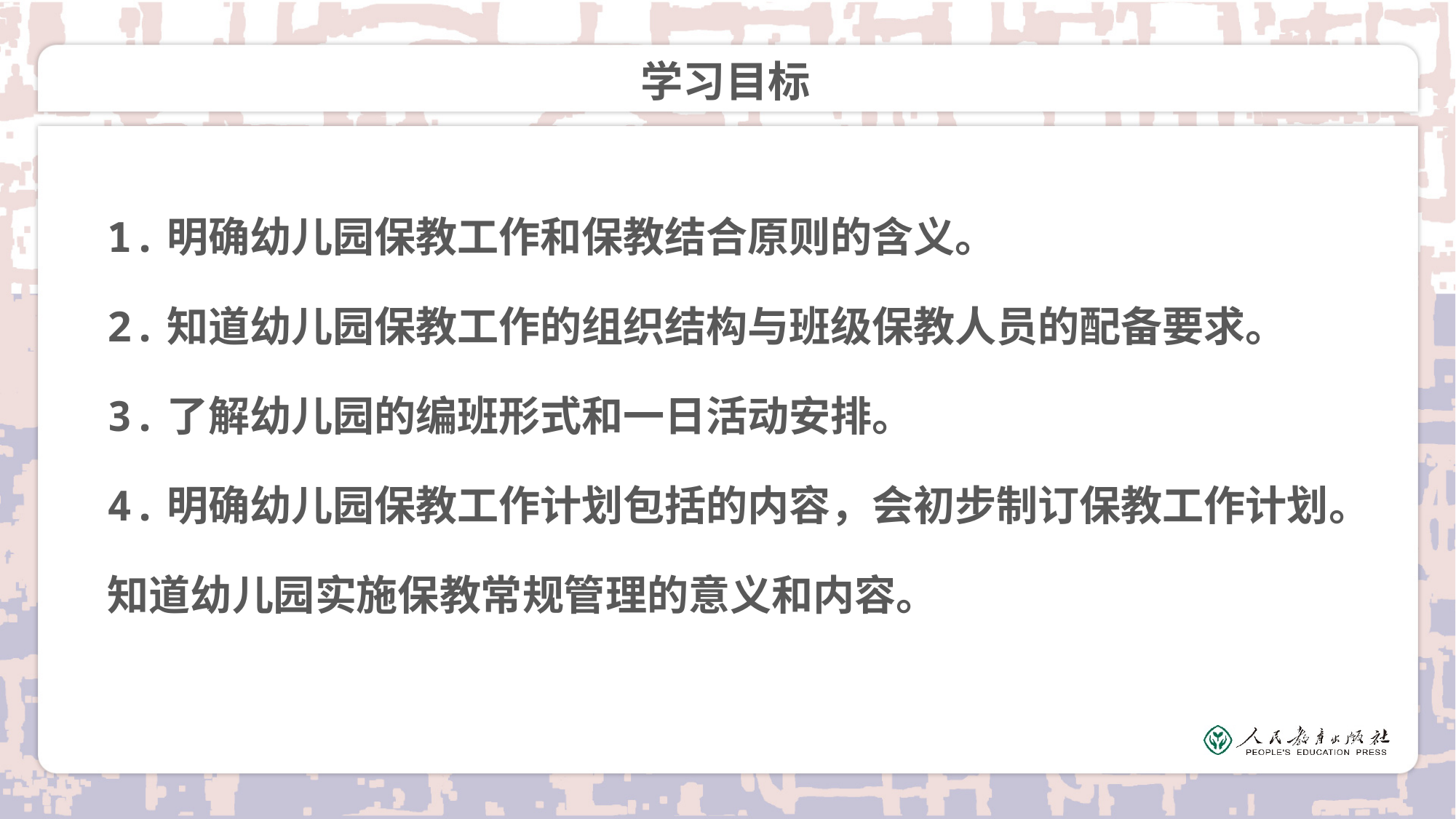

# 学习目标
1.明确幼儿园保教工作和保教结合原则的含义。
2.知道幼儿园保教工作的组织结构与班级保教人员的配备要求。
3.了解幼儿园的编班形式和一日活动安排。
4.明确幼儿园保教工作计划包括的内容，会初步制订保教工作计划。
知道幼儿园实施保教常规管理的意义和内容。